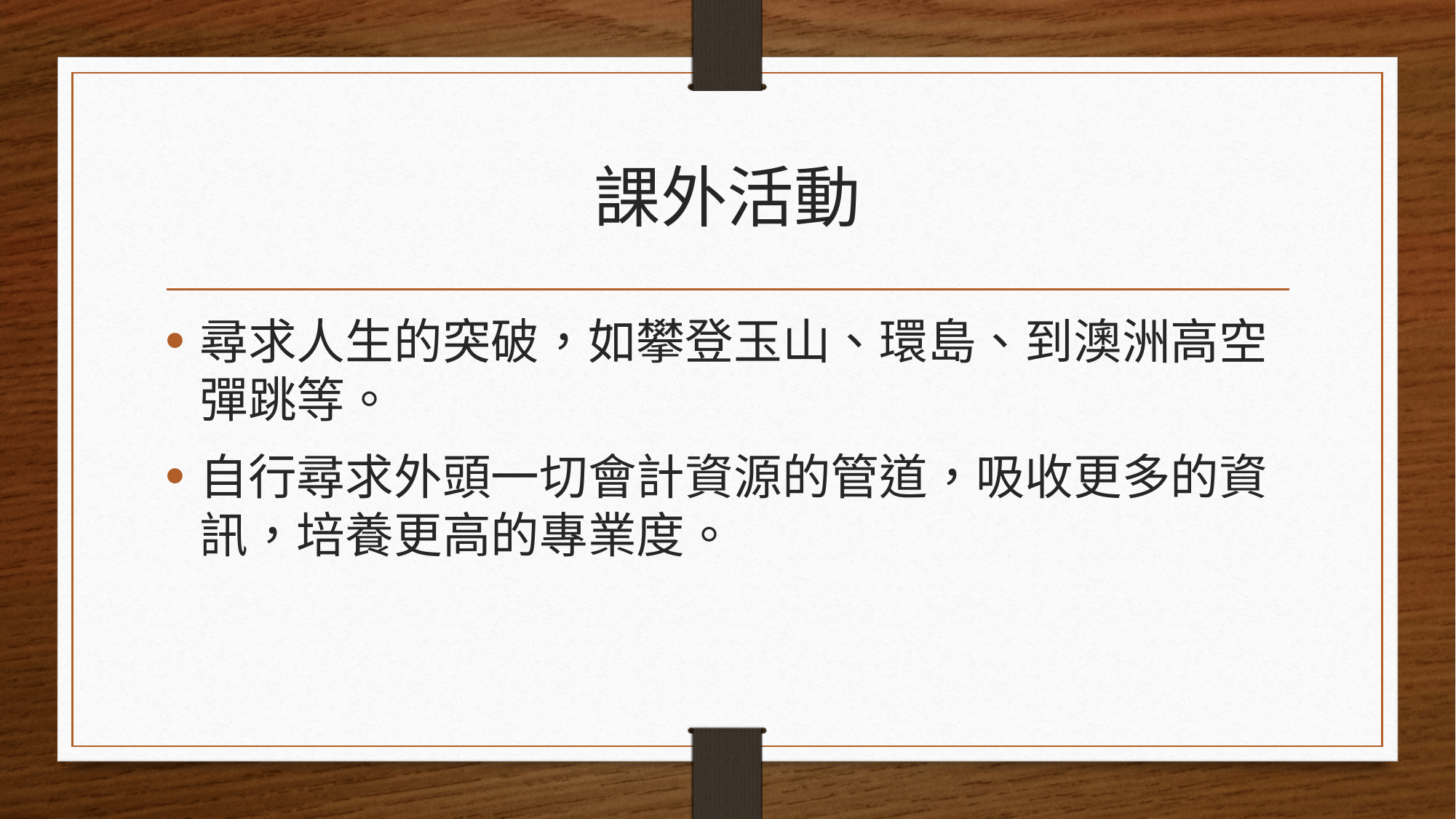

# 課外活動
尋求人生的突破，如攀登玉山、環島、到澳洲高空彈跳等。
自行尋求外頭一切會計資源的管道，吸收更多的資訊，培養更高的專業度。